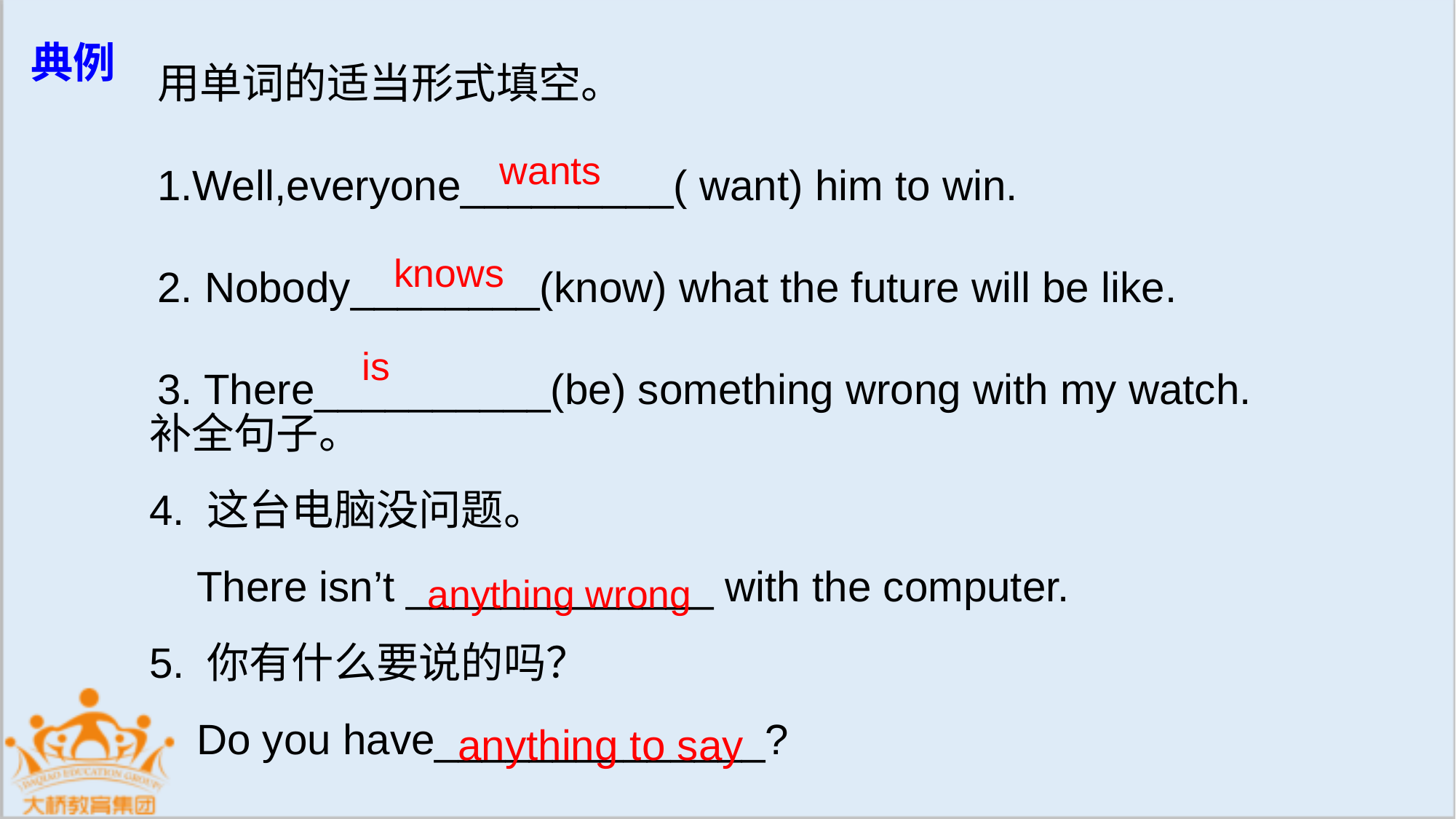

用单词的适当形式填空。
1.Well,everyone_________( want) him to win.
2. Nobody________(know) what the future will be like.
3. There__________(be) something wrong with my watch.

典例
wants

补全句子。
4. 这台电脑没问题。
    There isn’t _____________ with the computer.
5. 你有什么要说的吗？
    Do you have______________?
knows
is
anything wrong
anything to say